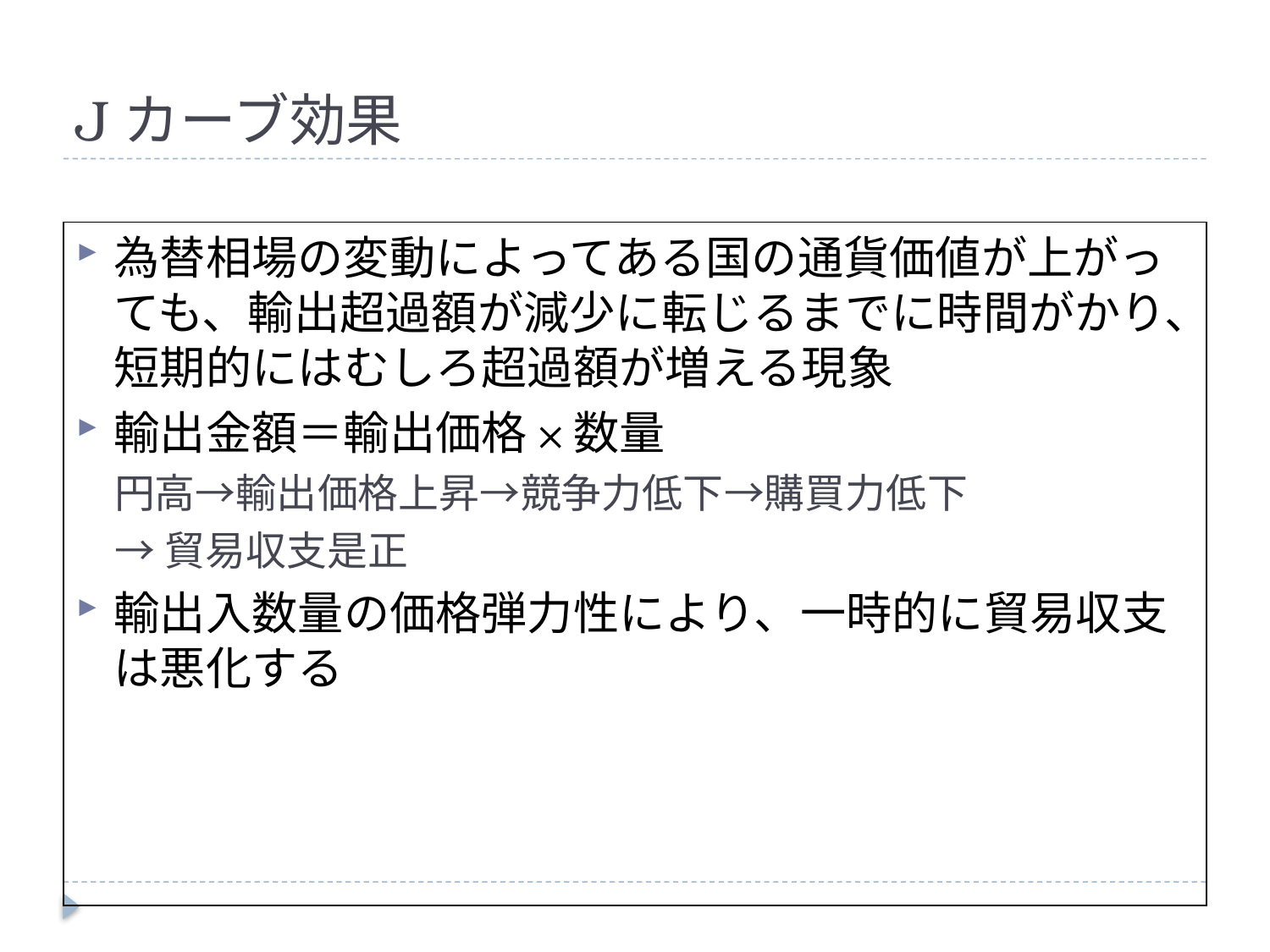

# Jカーブ効果
為替相場の変動によってある国の通貨価値が上がっても、輸出超過額が減少に転じるまでに時間がかり、短期的にはむしろ超過額が増える現象
輸出金額＝輸出価格×数量
円高→輸出価格上昇→競争力低下→購買力低下
→貿易収支是正
輸出入数量の価格弾力性により、一時的に貿易収支は悪化する